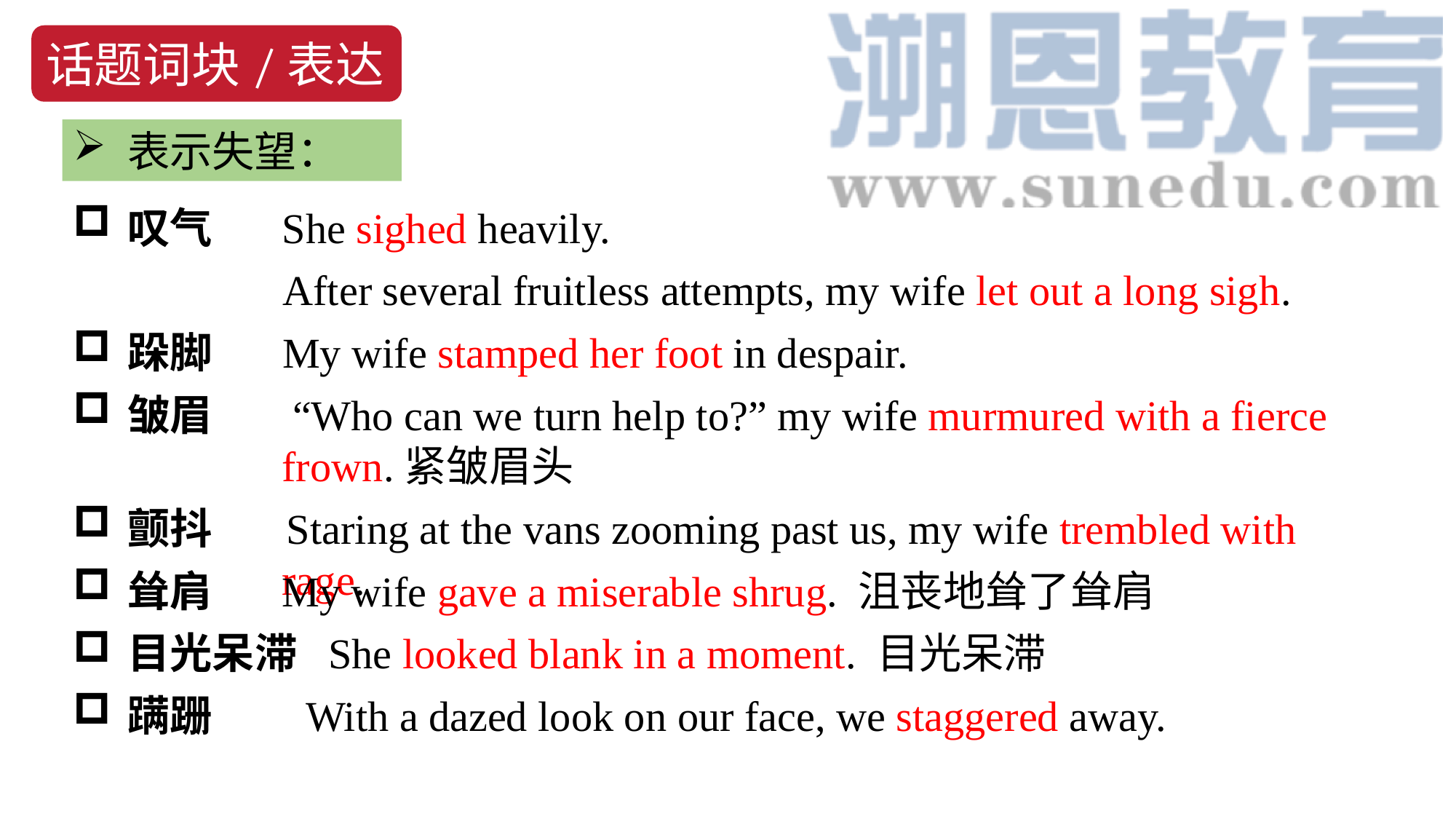

话题词块/表达
表示失望：
叹气
She sighed heavily.
After several fruitless attempts, my wife let out a long sigh.
跺脚
My wife stamped her foot in despair.
皱眉
 “Who can we turn help to?” my wife murmured with a fierce frown.紧皱眉头
颤抖
 Staring at the vans zooming past us, my wife trembled with rage.
耸肩
My wife gave a miserable shrug. 沮丧地耸了耸肩
目光呆滞
She looked blank in a moment. 目光呆滞
蹒跚
With a dazed look on our face, we staggered away.